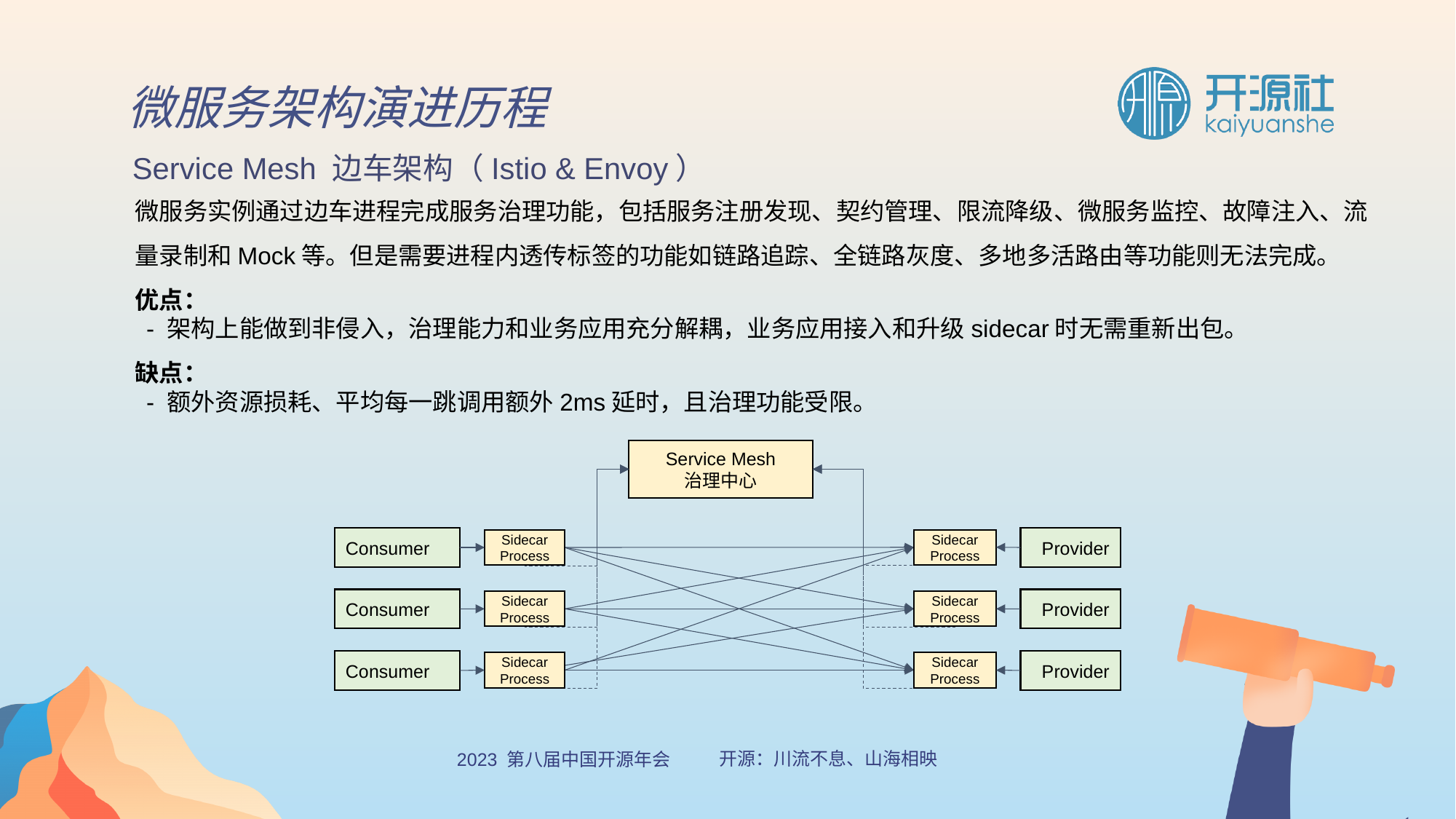

微服务架构演进历程
Service Mesh 边车架构（Istio & Envoy）
微服务实例通过边车进程完成服务治理功能，包括服务注册发现、契约管理、限流降级、微服务监控、故障注入、流
量录制和Mock等。但是需要进程内透传标签的功能如链路追踪、全链路灰度、多地多活路由等功能则无法完成。
优点：
 - 架构上能做到非侵入，治理能力和业务应用充分解耦，业务应用接入和升级sidecar时无需重新出包。
缺点：
 - 额外资源损耗、平均每一跳调用额外2ms延时，且治理功能受限。
Service Mesh
治理中心
Consumer
Provider
Sidecar
Process
Sidecar
Process
Provider
Consumer
Sidecar
Process
Sidecar
Process
Provider
Consumer
Sidecar
Process
Sidecar
Process